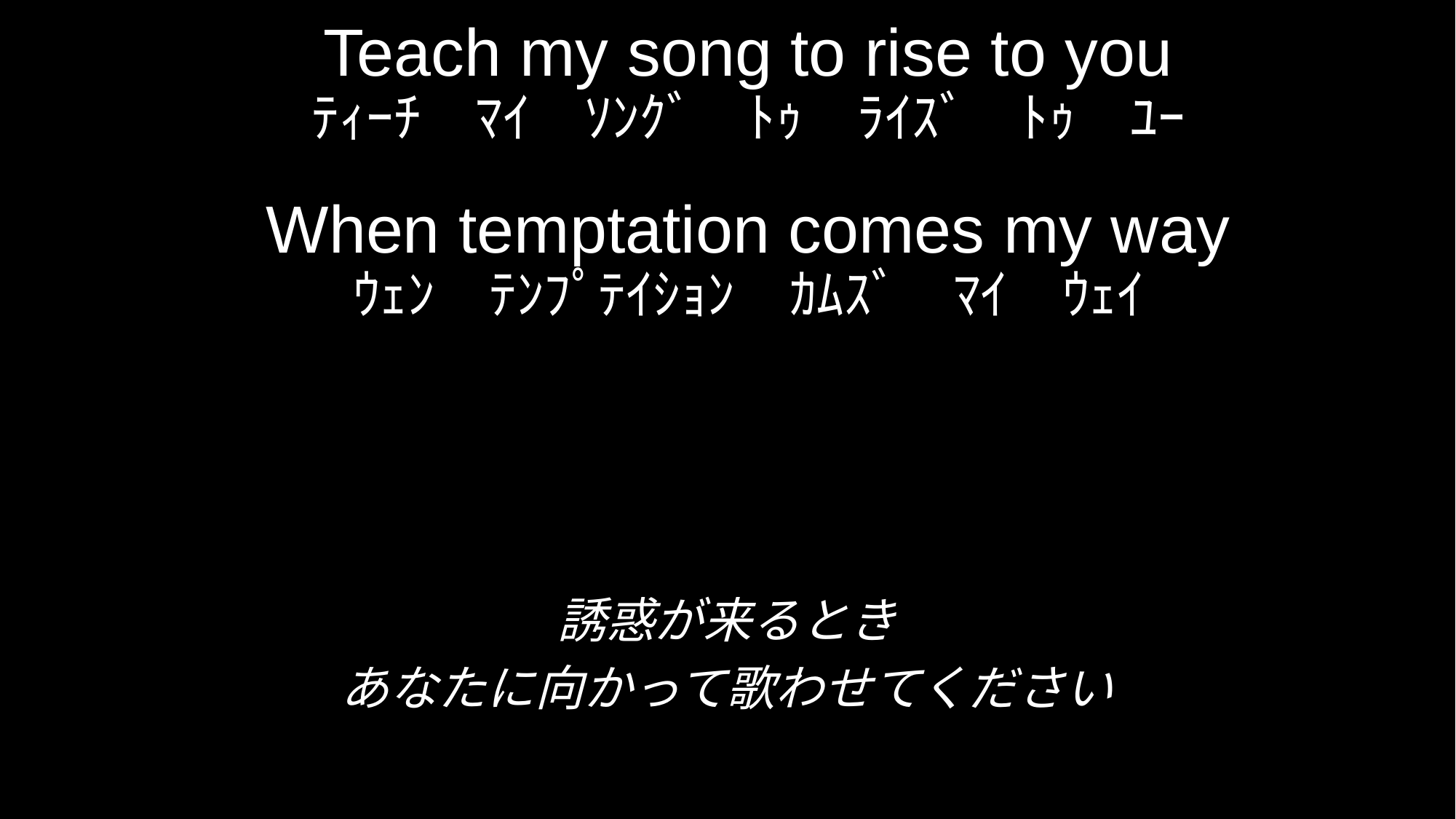

# Teach my song to rise to you ﾃｨｰﾁ　ﾏｲ　ｿﾝｸﾞ　ﾄｩ　ﾗｲｽﾞ　ﾄｩ　ﾕｰ When temptation comes my way ｳｪﾝ　ﾃﾝﾌﾟﾃｲｼｮﾝ　ｶﾑｽﾞ　ﾏｲ　ｳｪｲ
誘惑が来るとき
あなたに向かって歌わせてください